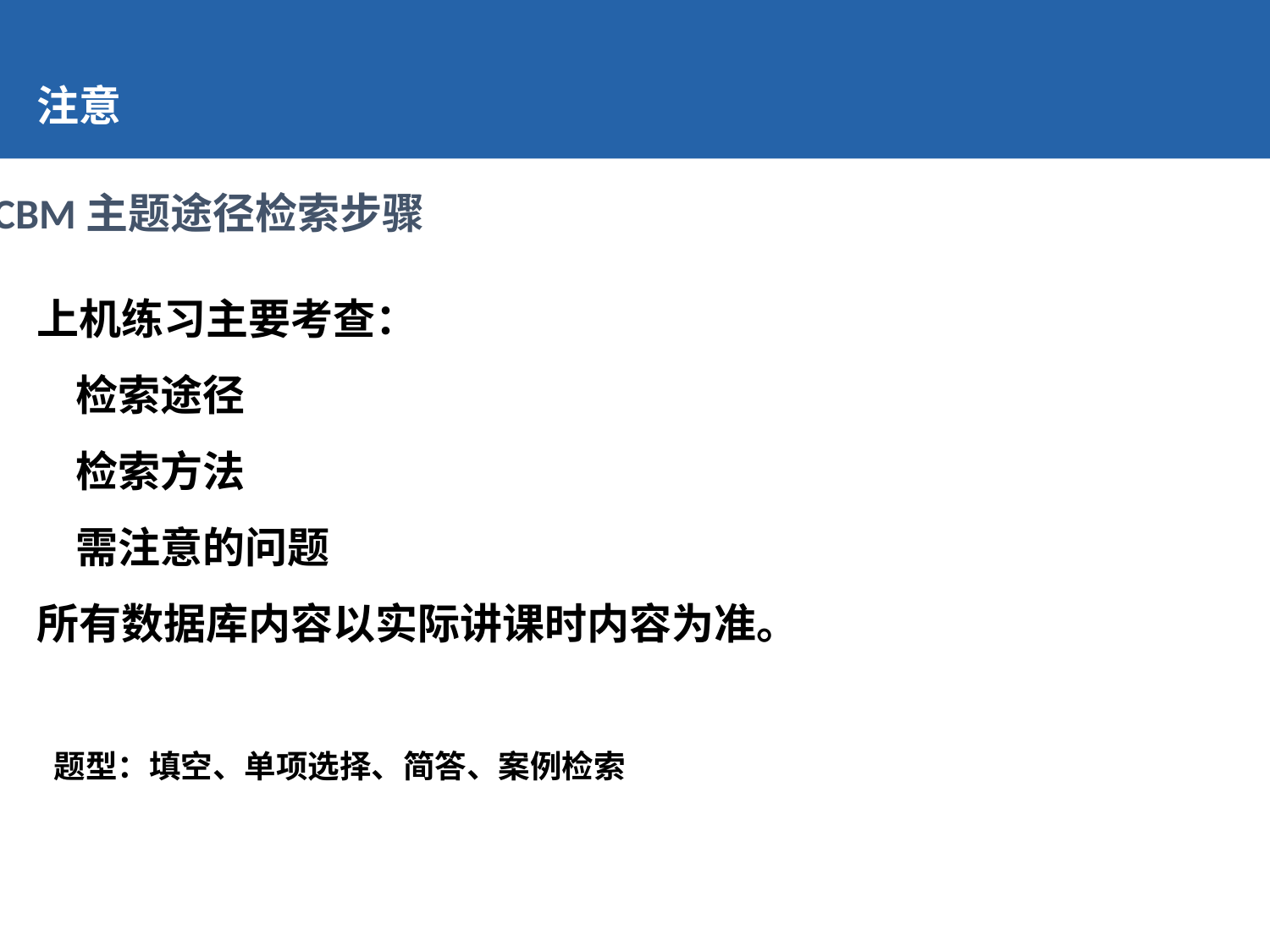

注意
CBM主题途径检索步骤
上机练习主要考查：
   检索途径
   检索方法
   需注意的问题
所有数据库内容以实际讲课时内容为准。

题型：填空、单项选择、简答、案例检索